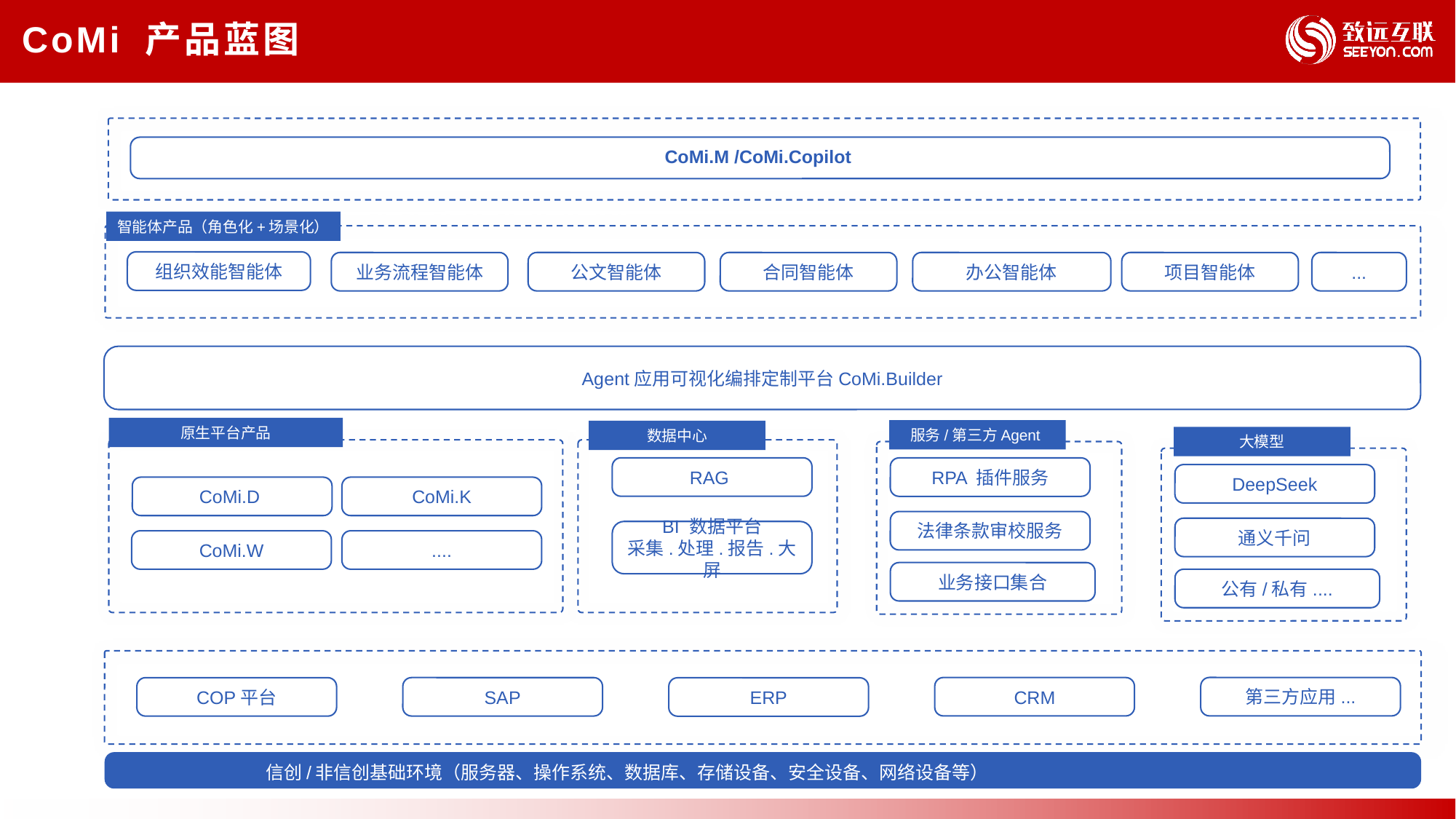

CoMi 产品蓝图

CoMi.M /CoMi.Copilot

智能体产品（角色化+场景化）

组织效能智能体
业务流程智能体
公文智能体
合同智能体
项目智能体
...
办公智能体
Agent应用可视化编排定制平台CoMi.Builder
原生平台产品
服务/第三方Agent
数据中心
大模型

RAG
RPA 插件服务
DeepSeek
CoMi.D
CoMi.K
法律条款审校服务
通义千问
BI 数据平台
采集.处理.报告.大屏
CoMi.W
....
业务接口集合
公有/私有....

第三方应用...
CRM
SAP
COP平台
ERP

信创/非信创基础环境（服务器、操作系统、数据库、存储设备、安全设备、网络设备等）